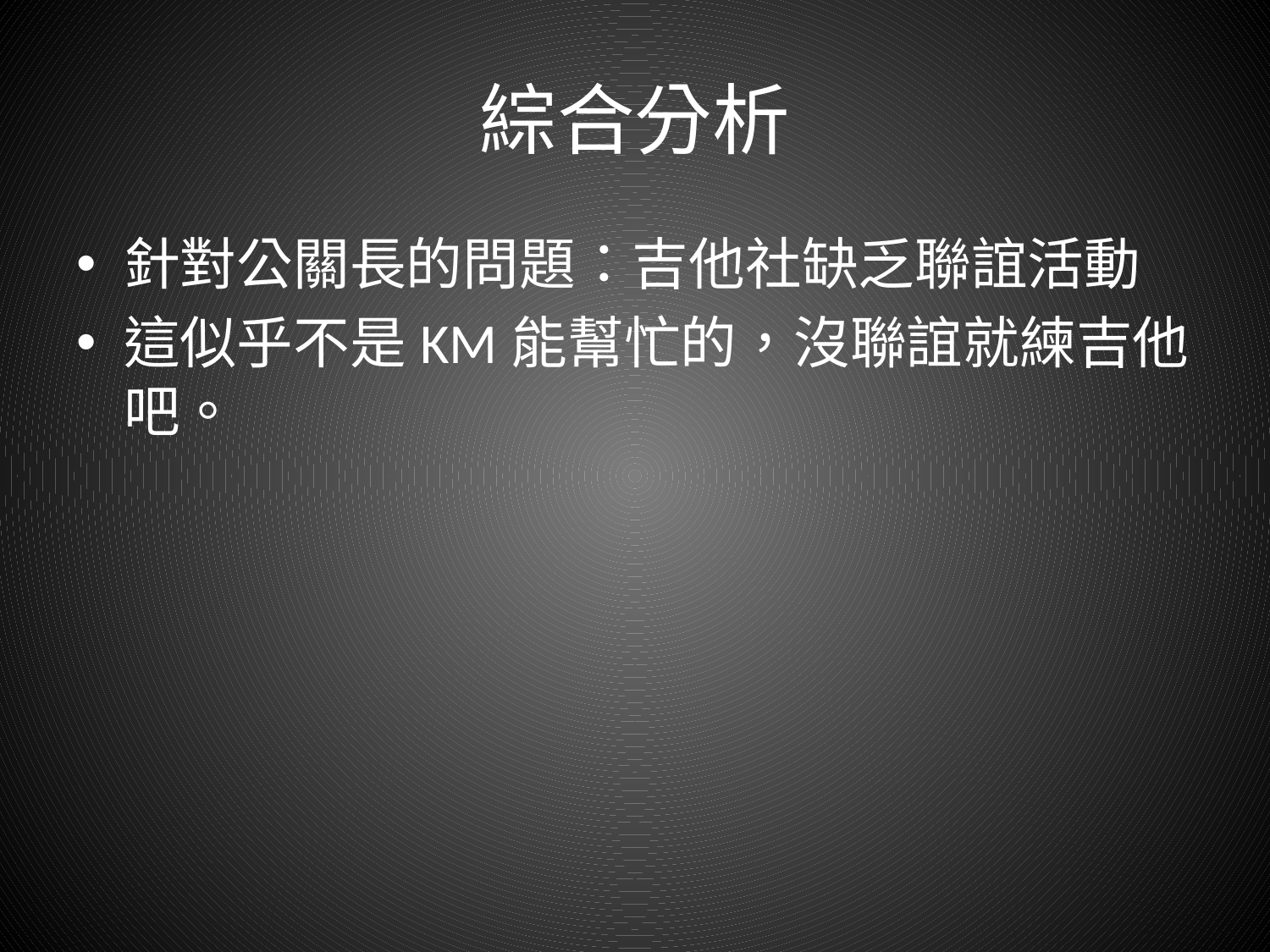

# 綜合分析
針對公關長的問題：吉他社缺乏聯誼活動
這似乎不是KM能幫忙的，沒聯誼就練吉他吧。